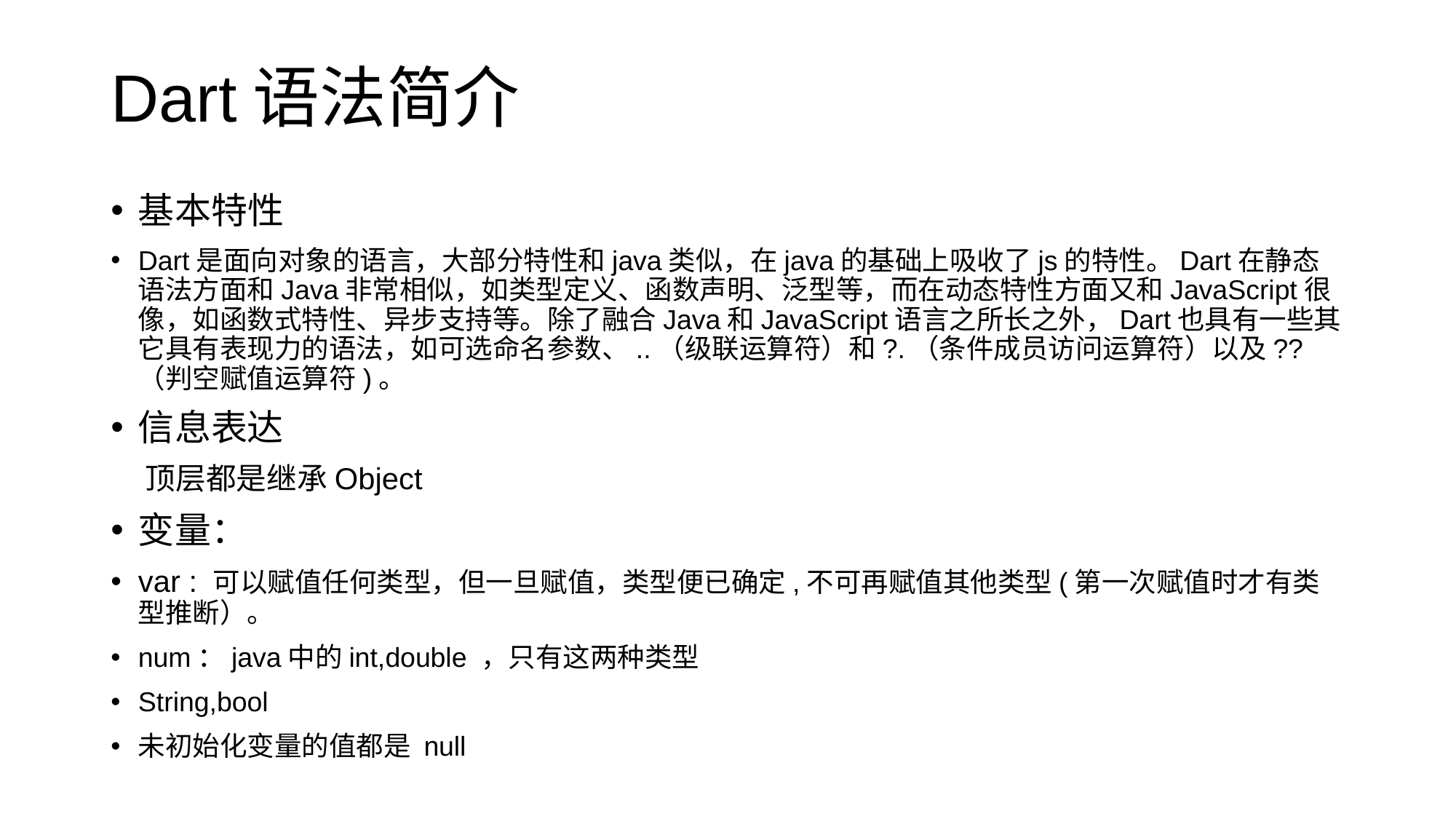

# Dart语法简介
基本特性
Dart是面向对象的语言，大部分特性和java类似，在java的基础上吸收了js的特性。Dart在静态语法方面和Java非常相似，如类型定义、函数声明、泛型等，而在动态特性方面又和JavaScript很像，如函数式特性、异步支持等。除了融合Java和JavaScript语言之所长之外，Dart也具有一些其它具有表现力的语法，如可选命名参数、..（级联运算符）和?.（条件成员访问运算符）以及??（判空赋值运算符)。
信息表达
    顶层都是继承Object
变量：
var : 可以赋值任何类型，但一旦赋值，类型便已确定,不可再赋值其他类型(第一次赋值时才有类型推断）。
num：java中的int,double ，只有这两种类型
String,bool
未初始化变量的值都是 null